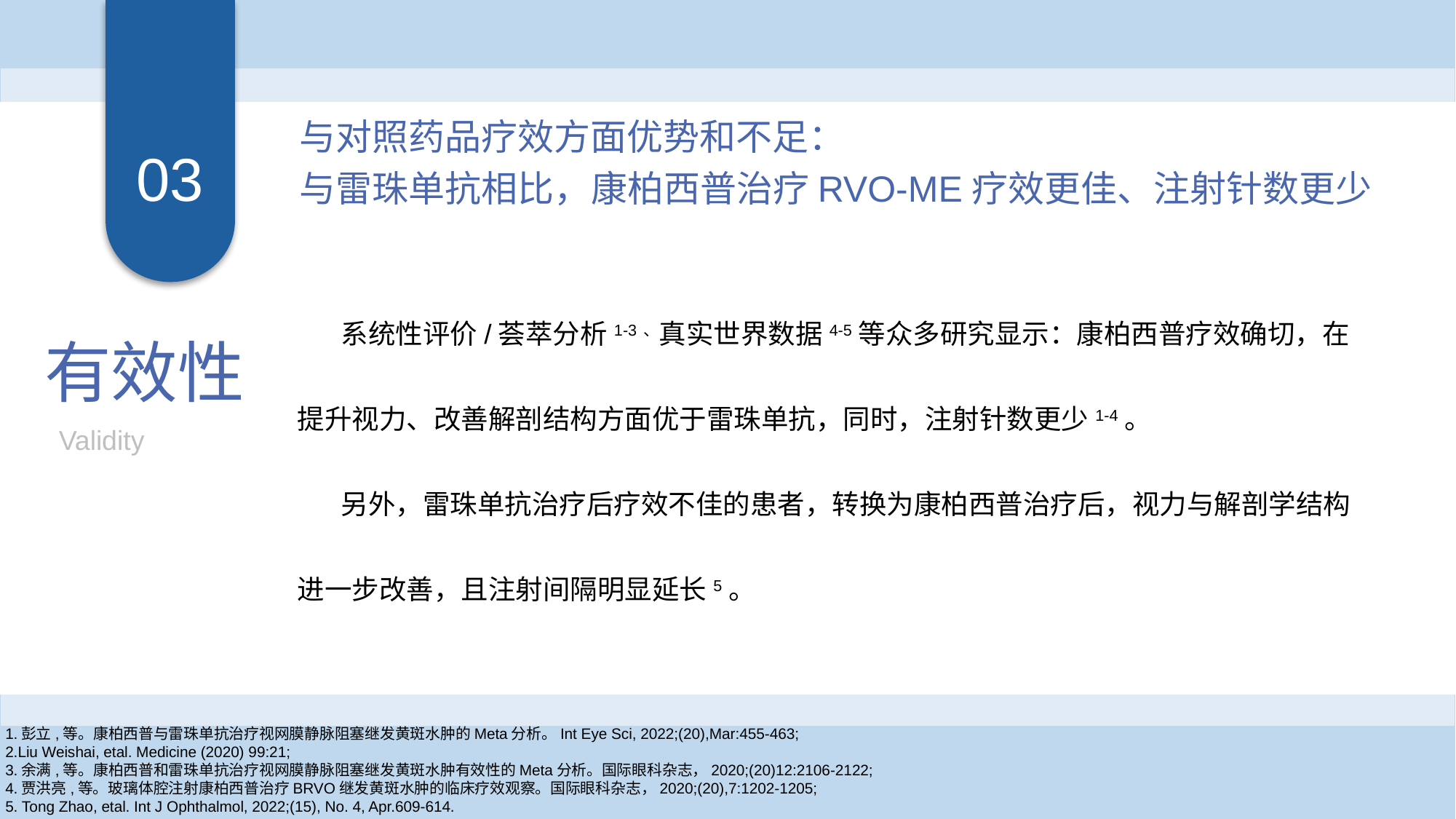

03
与对照药品疗效方面优势和不足：
与雷珠单抗相比，康柏西普治疗RVO-ME疗效更佳、注射针数更少

      系统性评价/荟萃分析1-3、真实世界数据4-5等众多研究显示：康柏西普疗效确切，在提升视力、改善解剖结构方面优于雷珠单抗，同时，注射针数更少1-4。
      另外，雷珠单抗治疗后疗效不佳的患者，转换为康柏西普治疗后，视力与解剖学结构进一步改善，且注射间隔明显延长5。
有效性
Validity
1.彭立,等。康柏西普与雷珠单抗治疗视网膜静脉阻塞继发黄斑水肿的Meta分析。Int Eye Sci, 2022;(20),Mar:455-463;
2.Liu Weishai, etal. Medicine (2020) 99:21;
3.余满,等。康柏西普和雷珠单抗治疗视网膜静脉阻塞继发黄斑水肿有效性的Meta分析。国际眼科杂志，2020;(20)12:2106-2122;
4.贾洪亮,等。玻璃体腔注射康柏西普治疗BRVO继发黄斑水肿的临床疗效观察。国际眼科杂志，2020;(20),7:1202-1205;
5. Tong Zhao, etal. Int J Ophthalmol, 2022;(15), No. 4, Apr.609-614.